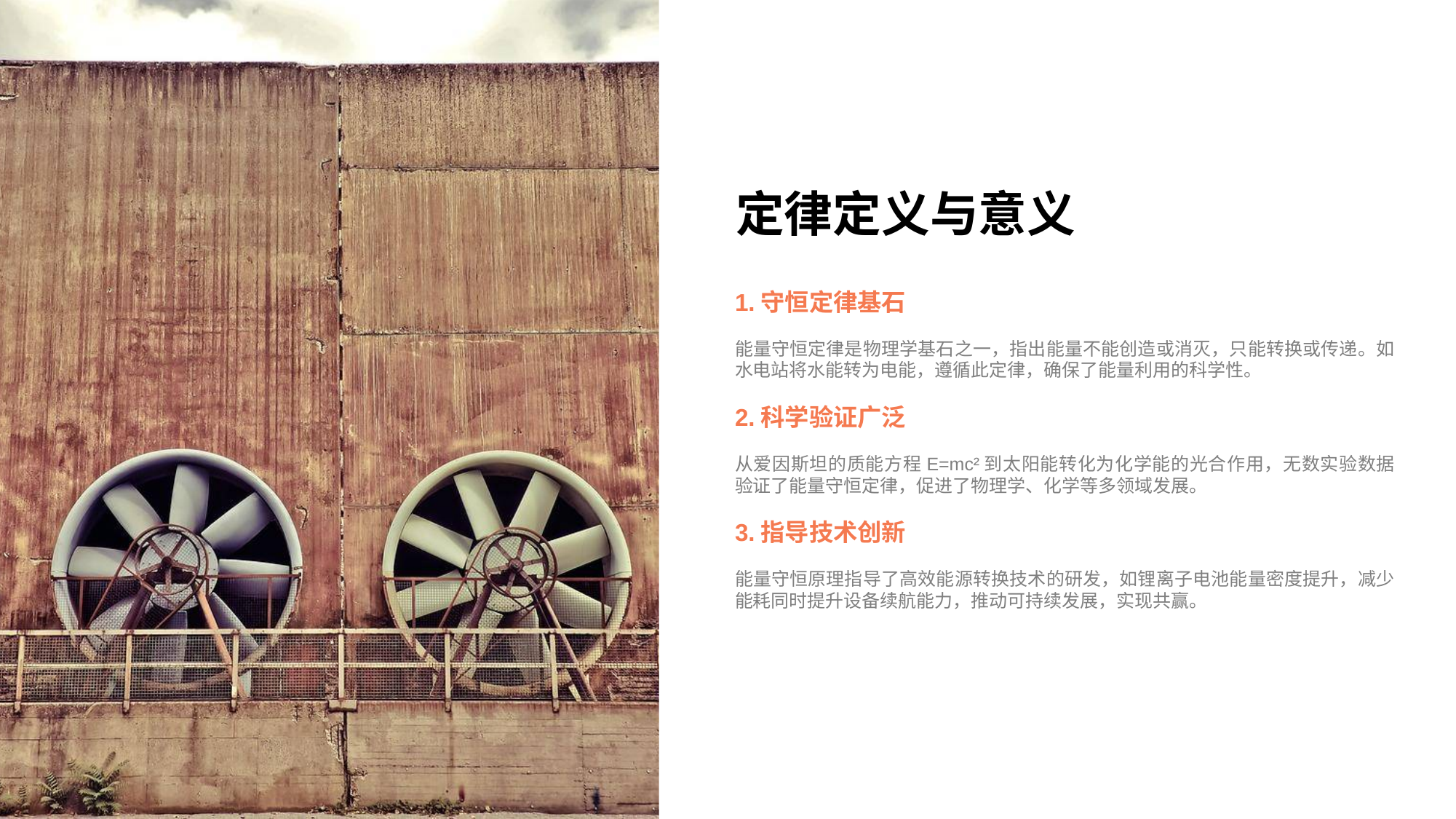

定律定义与意义
1.守恒定律基石
能量守恒定律是物理学基石之一，指出能量不能创造或消灭，只能转换或传递。如水电站将水能转为电能，遵循此定律，确保了能量利用的科学性。
2.科学验证广泛
从爱因斯坦的质能方程E=mc²到太阳能转化为化学能的光合作用，无数实验数据验证了能量守恒定律，促进了物理学、化学等多领域发展。
3.指导技术创新
能量守恒原理指导了高效能源转换技术的研发，如锂离子电池能量密度提升，减少能耗同时提升设备续航能力，推动可持续发展，实现共赢。